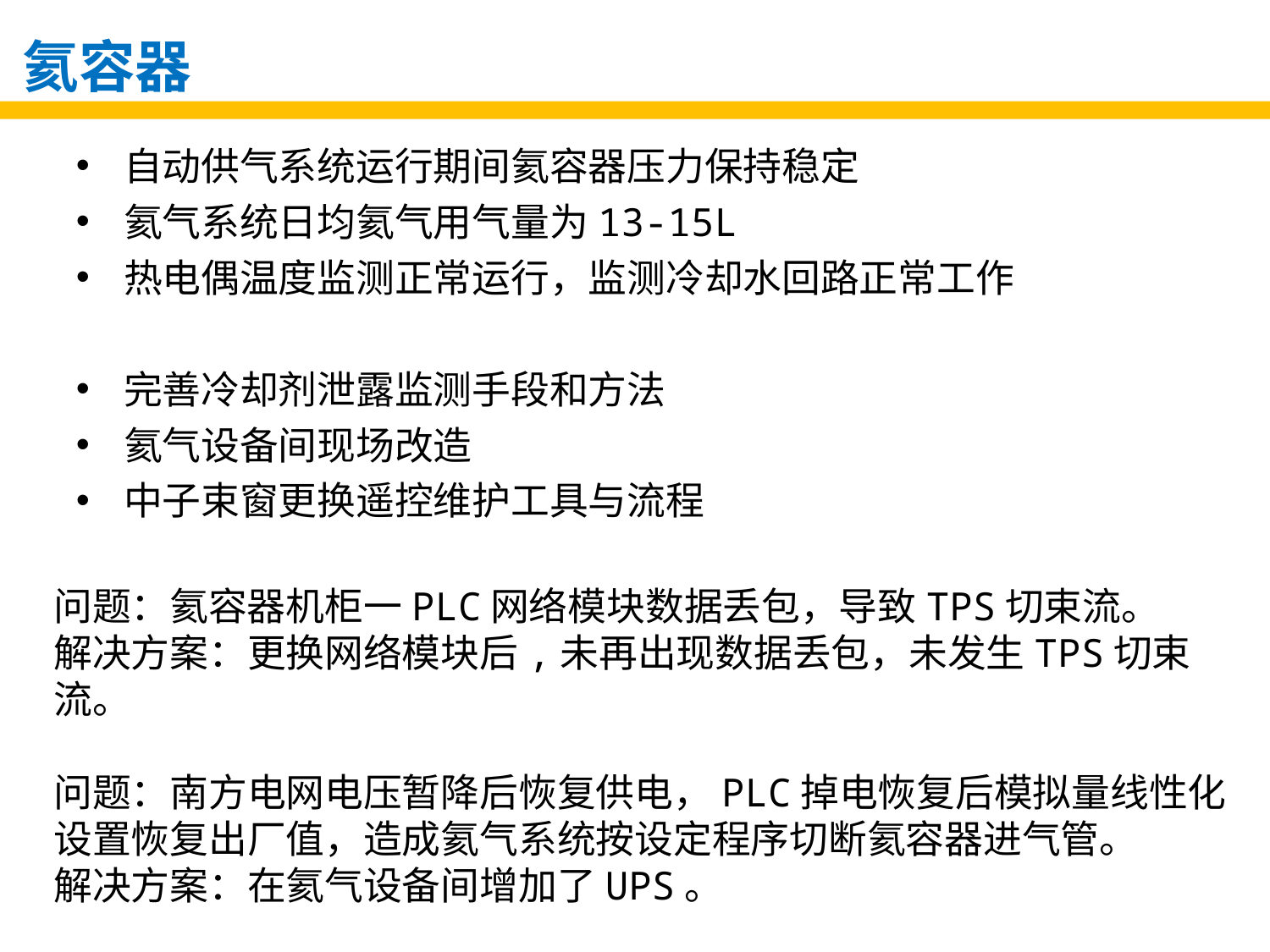

氦容器

自动供气系统运行期间氦容器压力保持稳定
氦气系统日均氦气用气量为13-15L
热电偶温度监测正常运行，监测冷却水回路正常工作

完善冷却剂泄露监测手段和方法
氦气设备间现场改造
中子束窗更换遥控维护工具与流程

问题：氦容器机柜一PLC网络模块数据丢包，导致TPS切束流。
解决方案：更换网络模块后,未再出现数据丢包，未发生TPS切束流。

问题：南方电网电压暂降后恢复供电，PLC掉电恢复后模拟量线性化设置恢复出厂值，造成氦气系统按设定程序切断氦容器进气管。
解决方案：在氦气设备间增加了UPS。